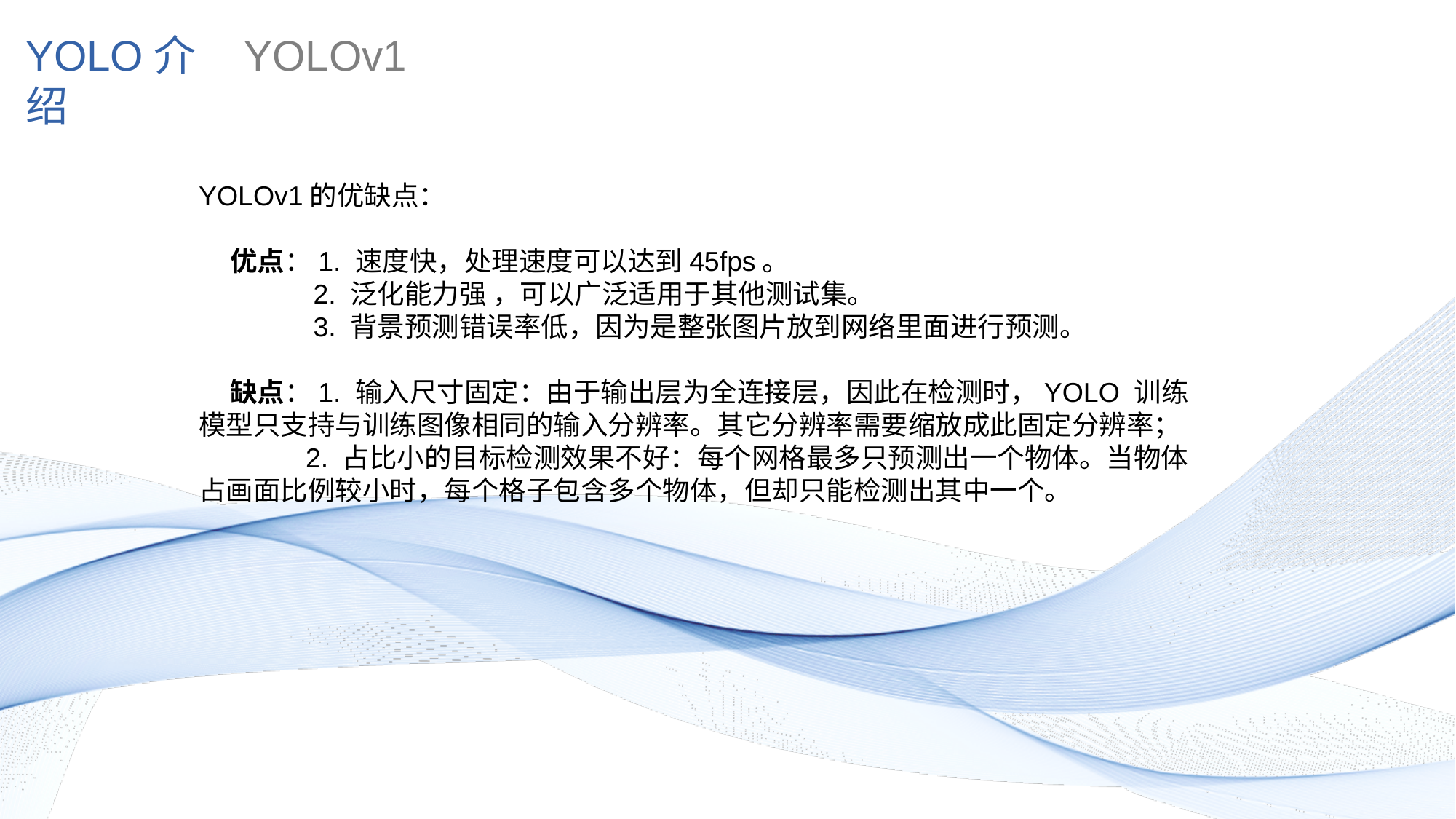

YOLOv1
YOLO介绍
YOLOv1的优缺点：

    优点：1. 速度快，处理速度可以达到45fps。
               2. 泛化能力强 ，可以广泛适用于其他测试集。
               3. 背景预测错误率低，因为是整张图片放到网络里面进行预测。

    缺点：1. 输入尺寸固定：由于输出层为全连接层，因此在检测时，YOLO 训练模型只支持与训练图像相同的输入分辨率。其它分辨率需要缩放成此固定分辨率；
              2. 占比小的目标检测效果不好：每个网格最多只预测出一个物体。当物体占画面比例较小时，每个格子包含多个物体，但却只能检测出其中一个。